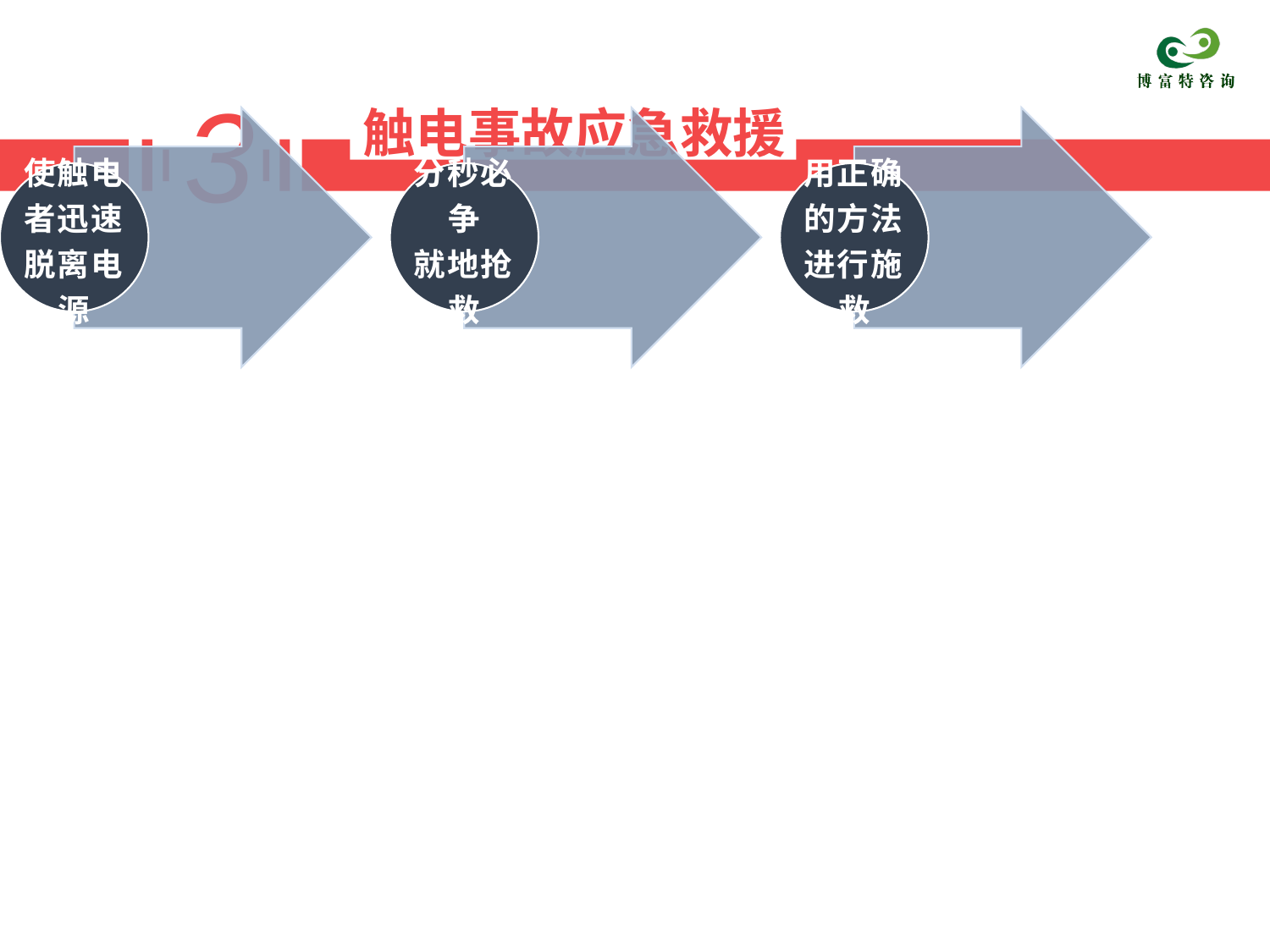

3

触电事故应急救援

使触电者迅速脱离电源

分秒必争
就地抢救

用正确的方法进行施救